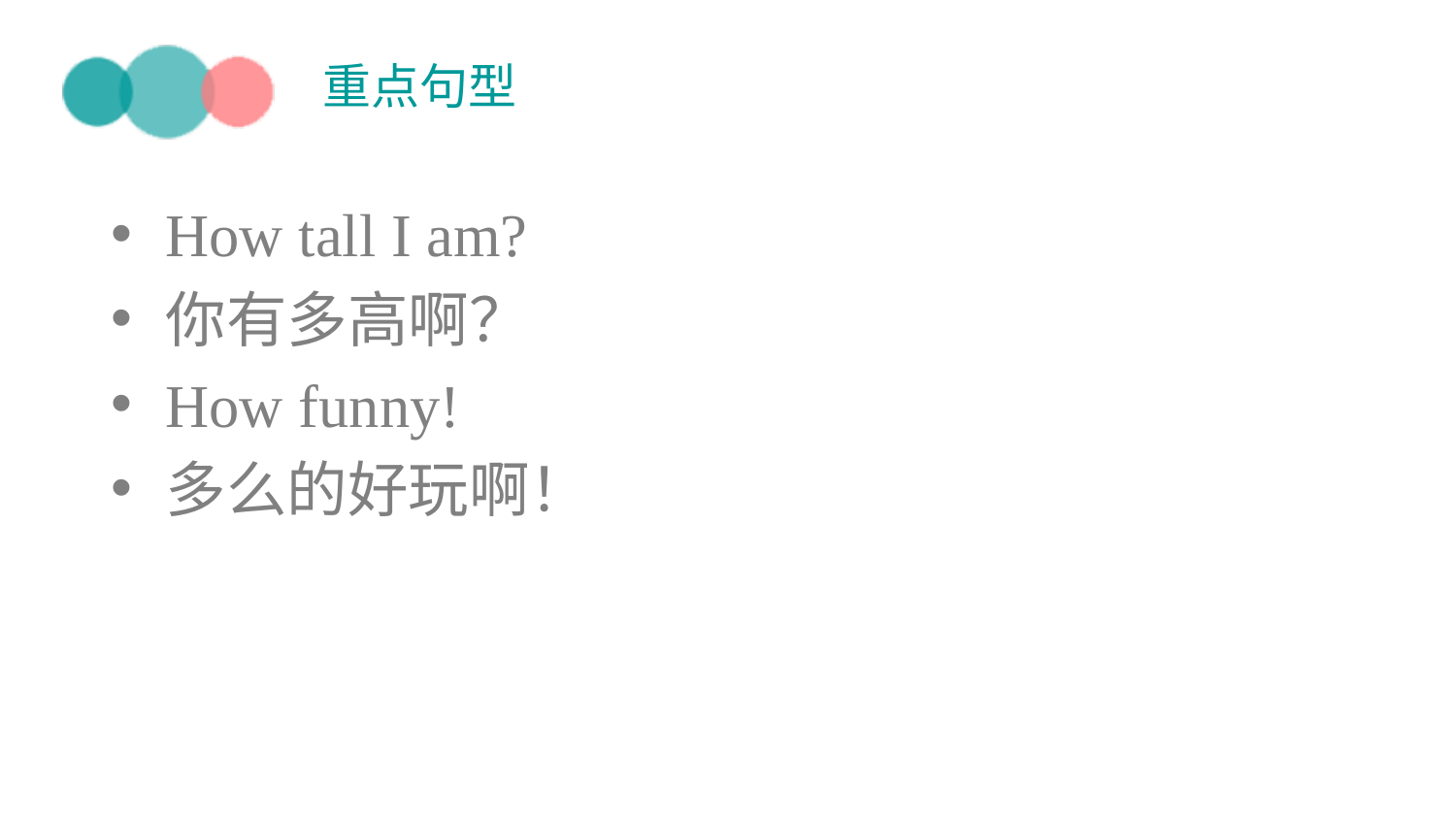

# 重点句型
How tall I am?
你有多高啊？
How funny!
多么的好玩啊！